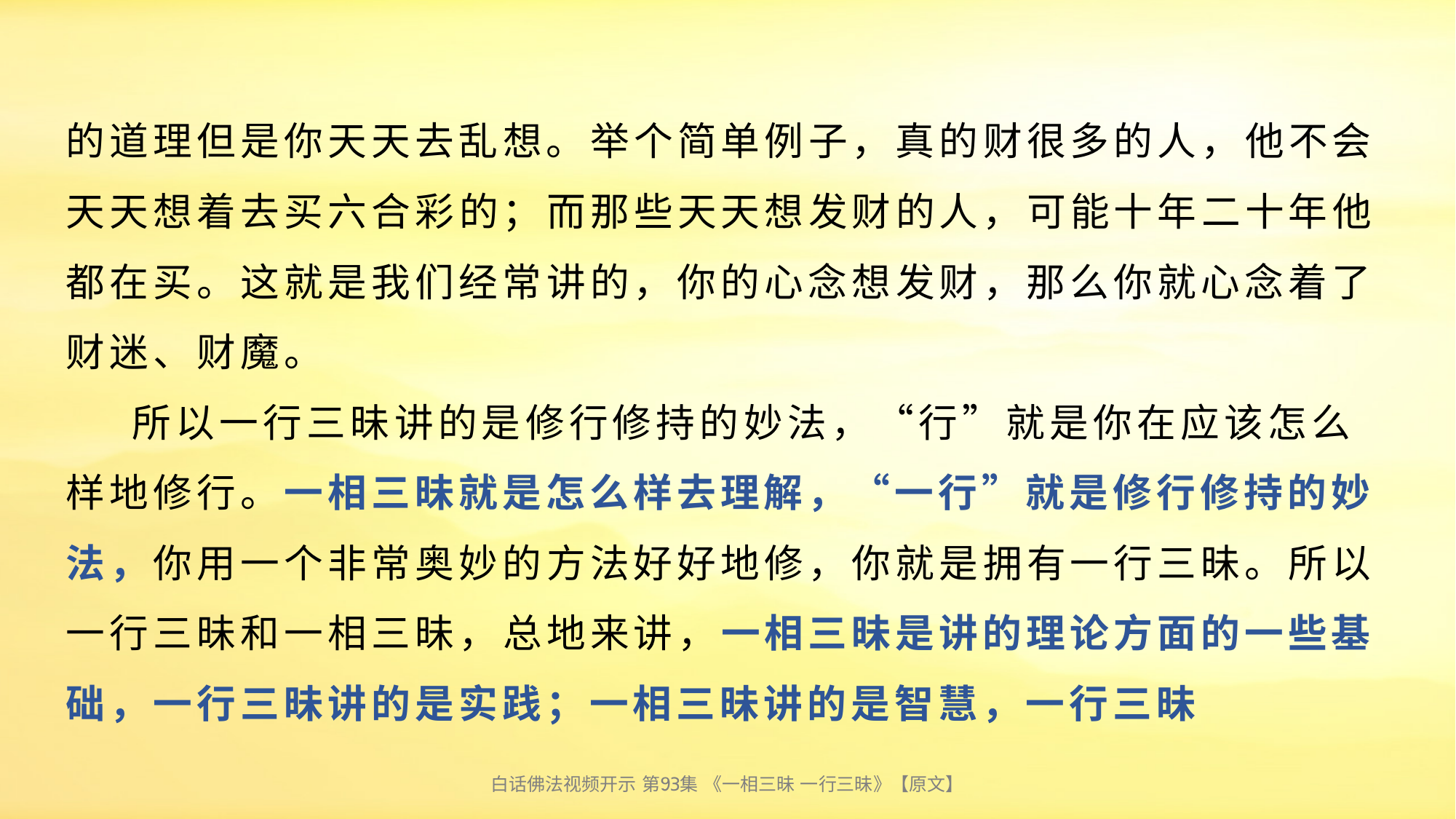

# 的道理但是你天天去乱想。举个简单例子，真的财很多的人，他不会天天想着去买六合彩的；而那些天天想发财的人，可能十年二十年他都在买。这就是我们经常讲的，你的心念想发财，那么你就心念着了财迷、财魔。 所以一行三昧讲的是修行修持的妙法，“行”就是你在应该怎么样地修行。一相三昧就是怎么样去理解，“一行”就是修行修持的妙法，你用一个非常奥妙的方法好好地修，你就是拥有一行三昧。所以一行三昧和一相三昧，总地来讲，一相三昧是讲的理论方面的一些基础，一行三昧讲的是实践；一相三昧讲的是智慧，一行三昧
白话佛法视频开示 第93集 《一相三昧 一行三昧》【原文】